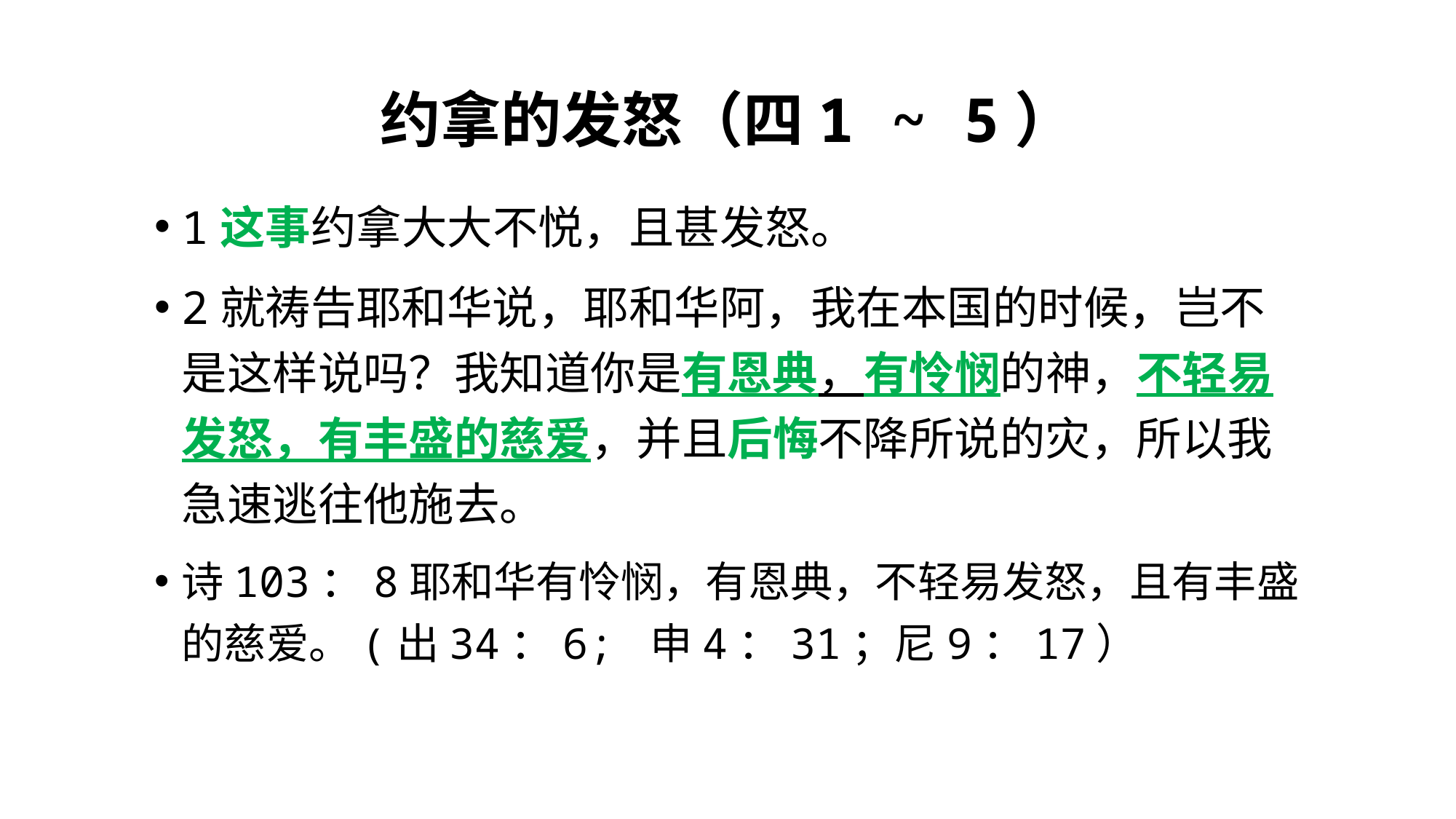

# 约拿的发怒（四1 ~ 5）
1这事约拿大大不悦，且甚发怒。
2就祷告耶和华说，耶和华阿，我在本国的时候，岂不是这样说吗？我知道你是有恩典，有怜悯的神，不轻易发怒，有丰盛的慈爱，并且后悔不降所说的灾，所以我急速逃往他施去。
诗103：8耶和华有怜悯，有恩典，不轻易发怒，且有丰盛的慈爱。(出34：6; 申4：31；尼9：17）